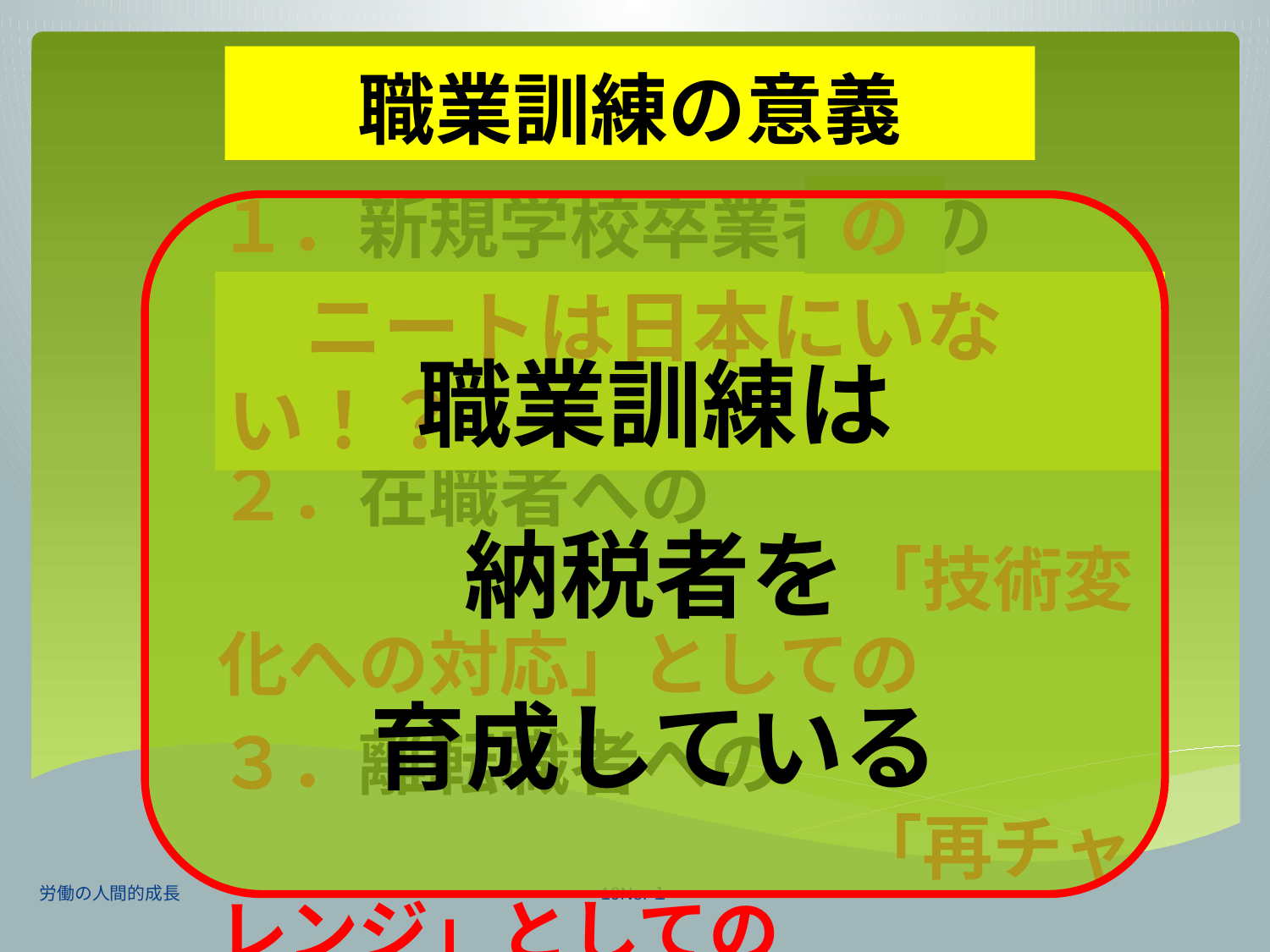

# 職業訓練の意義
１．新規学校卒業者への　　　　　　　　　　「社会への入門演習」としての
２．在職者への　　　　　　　　　　　　　　　「技術変化への対応」としての
３．離転職者への　　　　　　　　　　　　　　「再チャレンジ」としての
４．障がい者が　　　　　　　　　　　　　　　　　「社会の一員となる」ための
の
職業訓練は
納税者を
育成している
　ニートは日本にいない！？
労働の人間的成長
19No.１